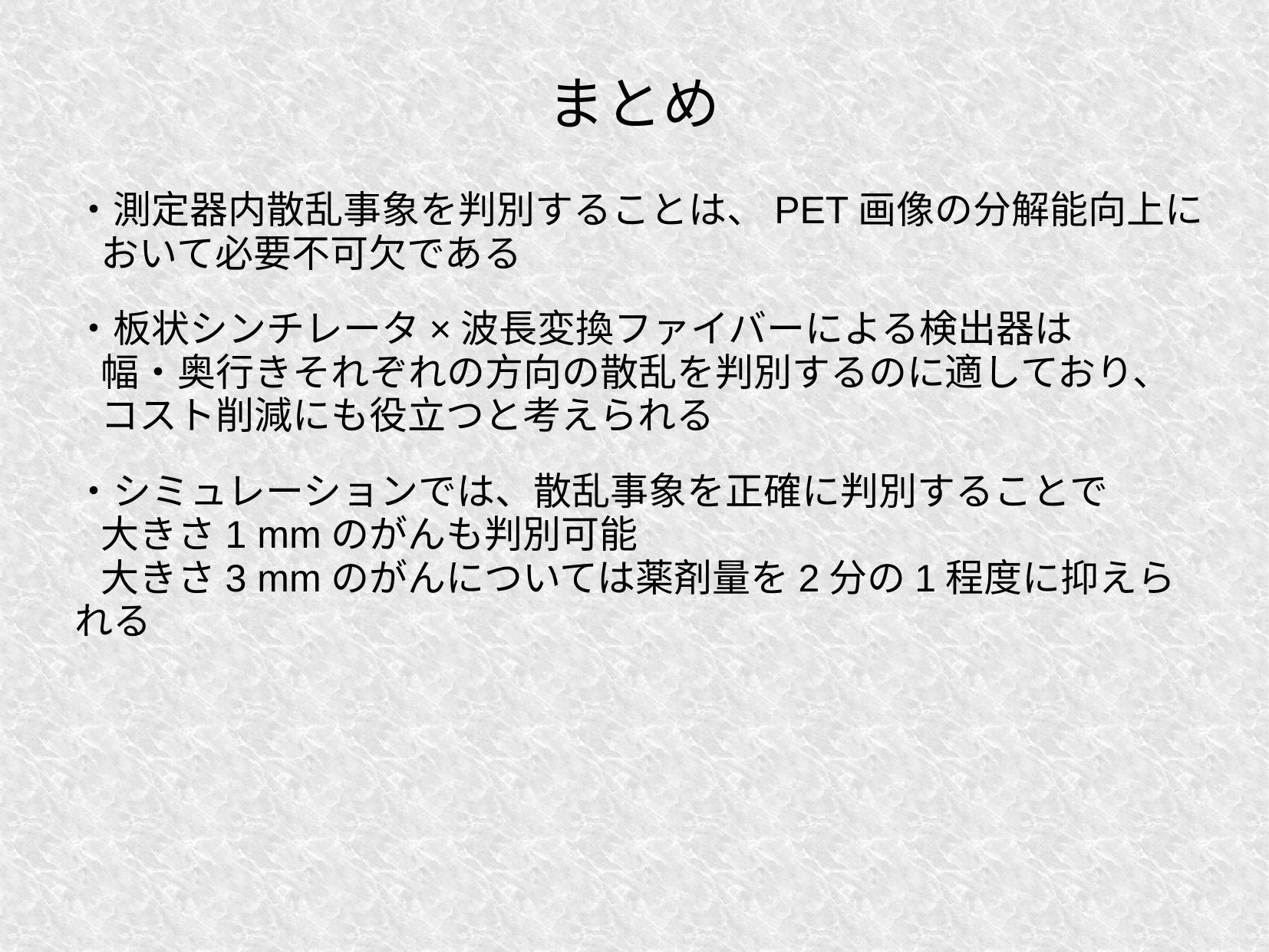

まとめ
・測定器内散乱事象を判別することは、PET画像の分解能向上に
  おいて必要不可欠である

・板状シンチレータ×波長変換ファイバーによる検出器は
  幅・奥行きそれぞれの方向の散乱を判別するのに適しており、
  コスト削減にも役立つと考えられる

・シミュレーションでは、散乱事象を正確に判別することで
  大きさ1 mmのがんも判別可能
  大きさ3 mmのがんについては薬剤量を2分の1程度に抑えられる